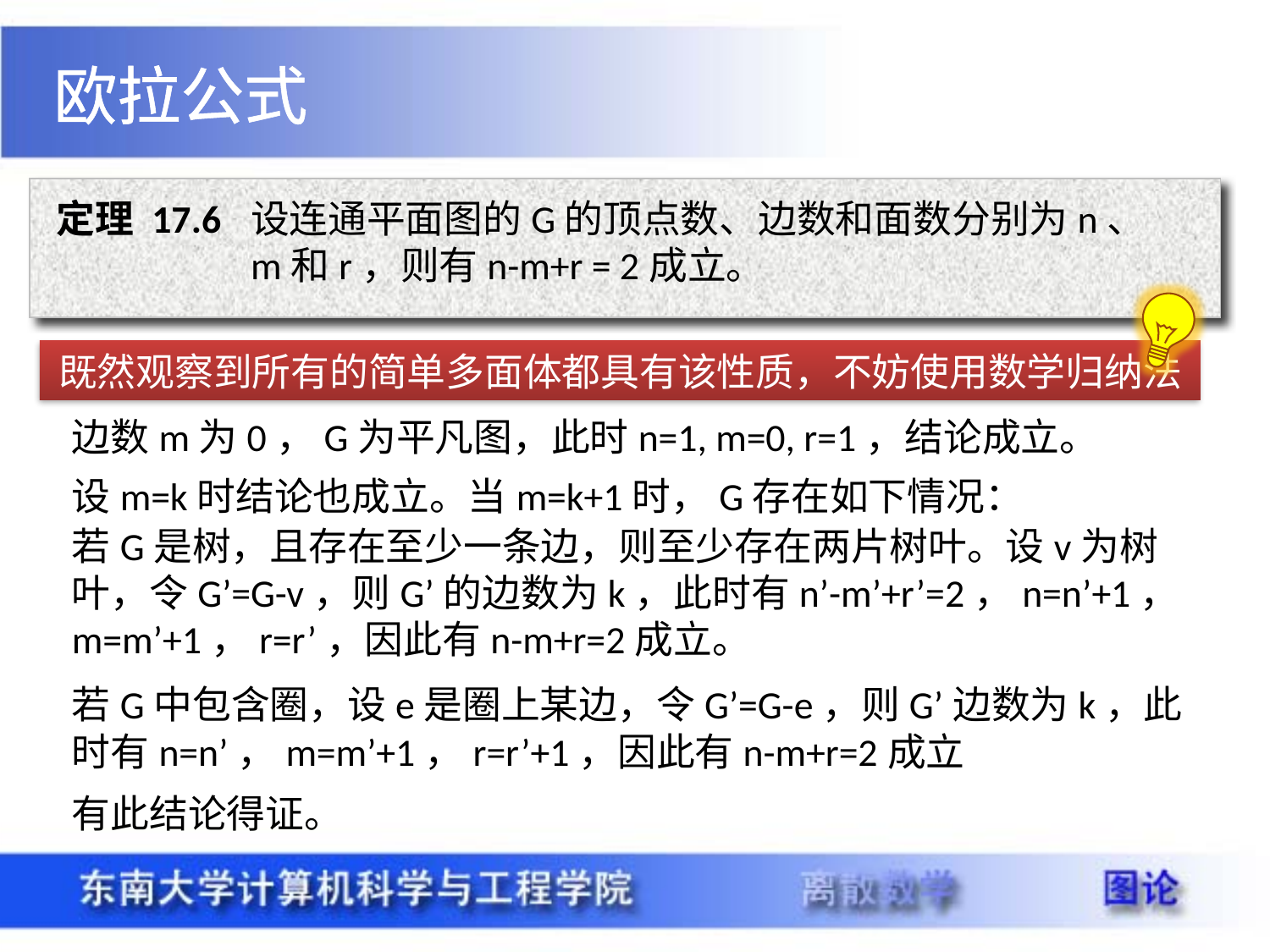

欧拉公式

定理 17.6
设连通平面图的G的顶点数、边数和面数分别为n、m和r，则有n-m+r = 2成立。

既然观察到所有的简单多面体都具有该性质，不妨使用数学归纳法
边数m为0，G为平凡图，此时n=1, m=0, r=1，结论成立。
设m=k时结论也成立。当m=k+1时，G存在如下情况：
若G是树，且存在至少一条边，则至少存在两片树叶。设v为树叶，令G’=G-v，则G’的边数为k，此时有n’-m’+r’=2，n=n’+1，m=m’+1，r=r’，因此有n-m+r=2成立。
若G中包含圈，设e是圈上某边，令G’=G-e，则G’边数为k，此时有n=n’，m=m’+1，r=r’+1，因此有n-m+r=2成立
有此结论得证。